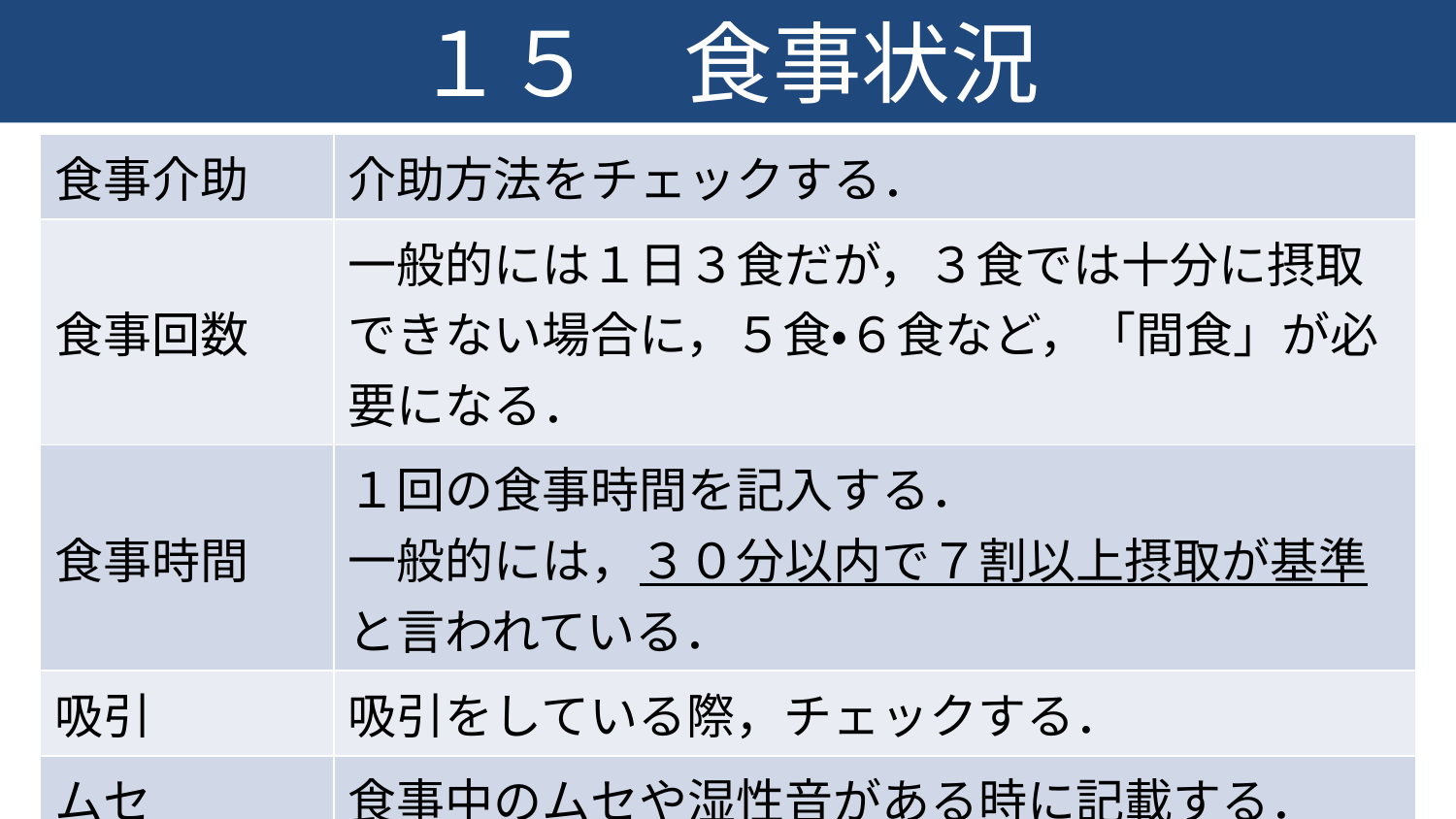

# １５　食事状況
| 食事介助 | 介助方法をチェックする． |
| --- | --- |
| 食事回数 | 一般的には１日３食だが，３食では十分に摂取できない場合に，５食・６食など，「間食」が必要になる． |
| 食事時間 | １回の食事時間を記入する． 一般的には，３０分以内で７割以上摂取が基準と言われている． |
| 吸引 | 吸引をしている際，チェックする． |
| ムセ | 食事中のムセや湿性音がある時に記載する． |
| 口腔内残渣 | 口腔内に食物が残っている時，記載する．上手に噛んで、送り込めていない可能性がある． |